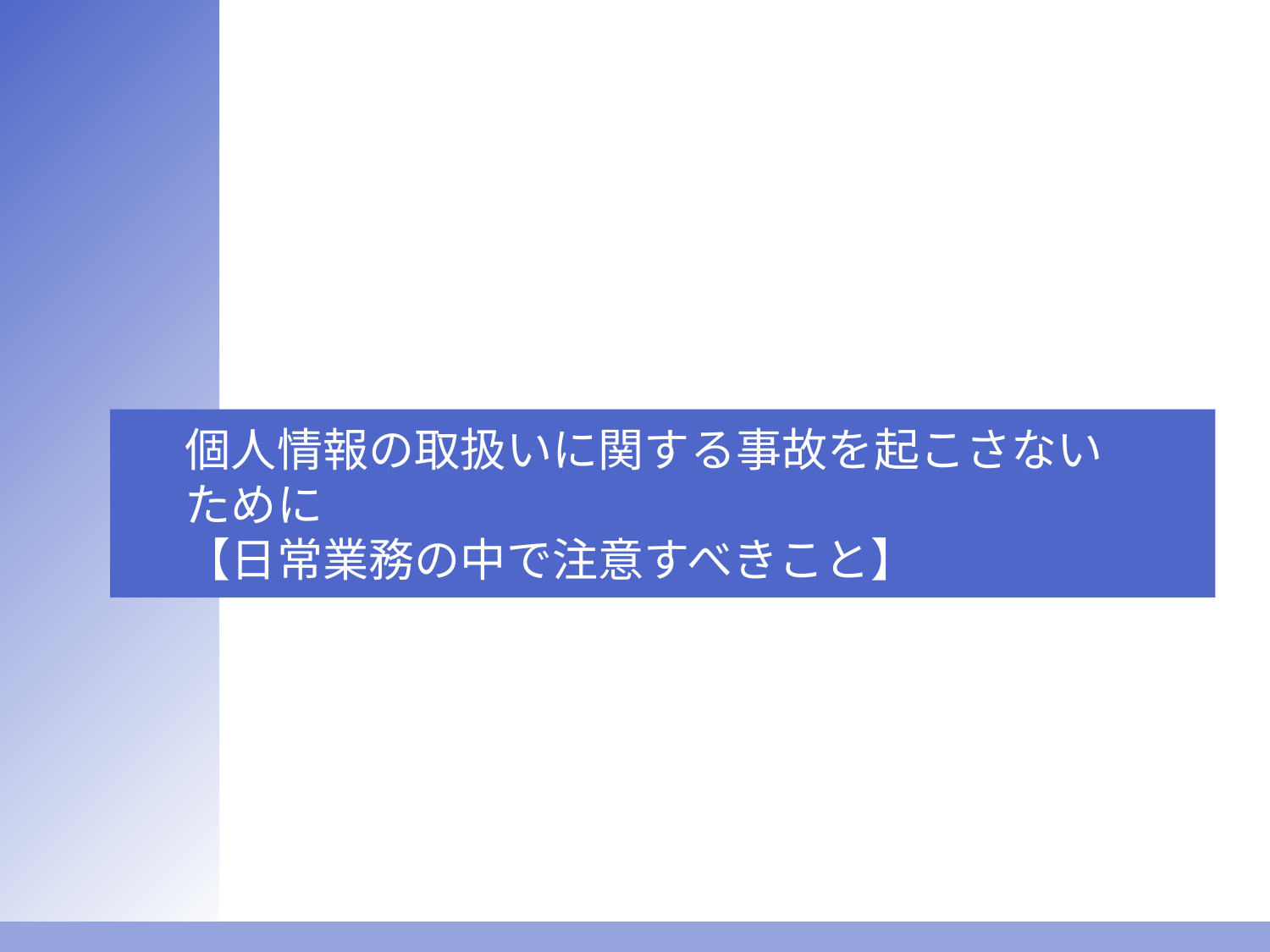

# 個人情報の取扱いに関する事故を起こさないために 【日常業務の中で注意すべきこと】